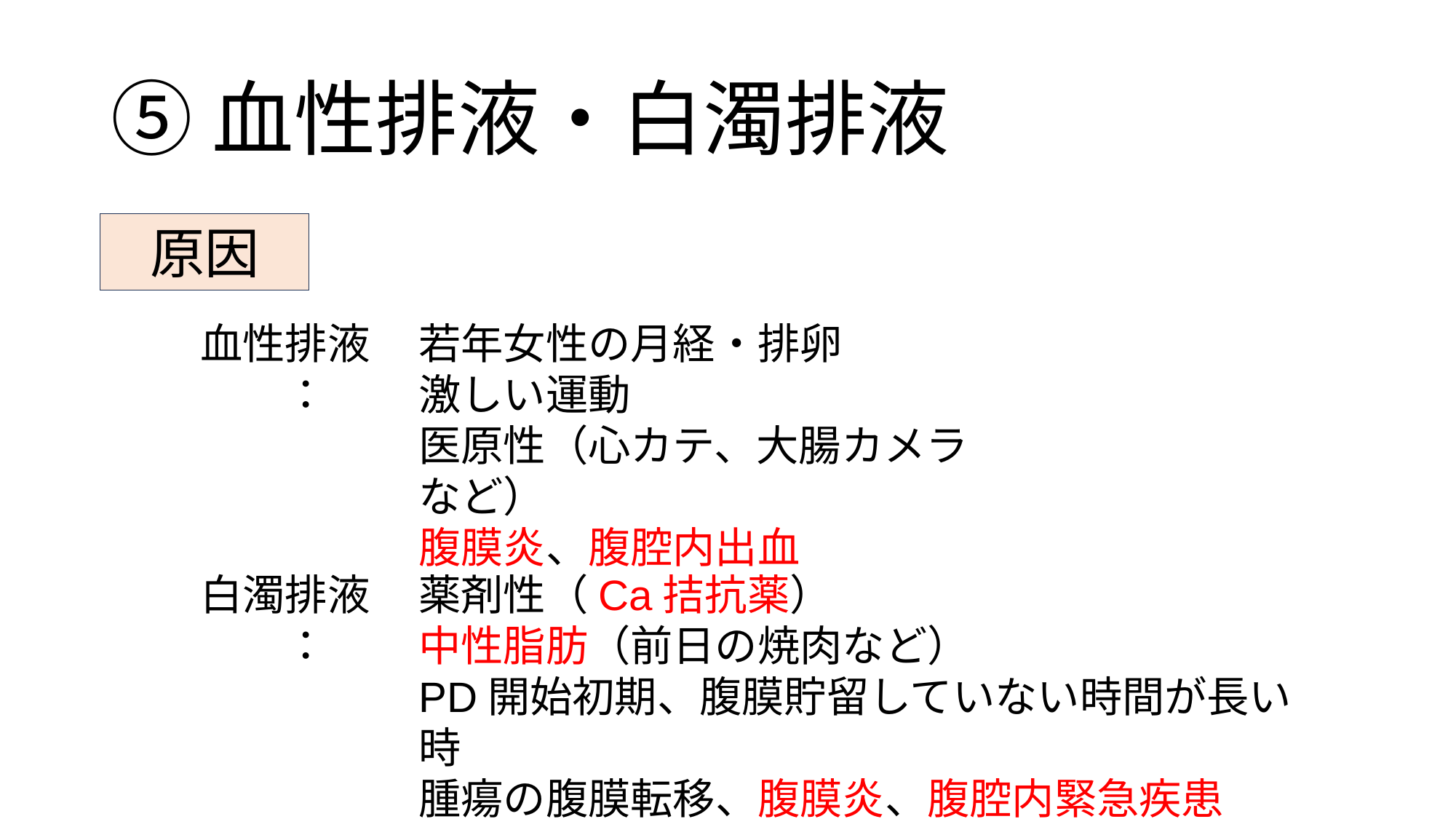

# ⑤血性排液・白濁排液
原因
血性排液　：
若年女性の月経・排卵
激しい運動
医原性（心カテ、大腸カメラなど）
腹膜炎、腹腔内出血
白濁排液　：
薬剤性（Ca拮抗薬）
中性脂肪（前日の焼肉など）
PD開始初期、腹膜貯留していない時間が長い時
腫瘍の腹膜転移、腹膜炎、腹腔内緊急疾患